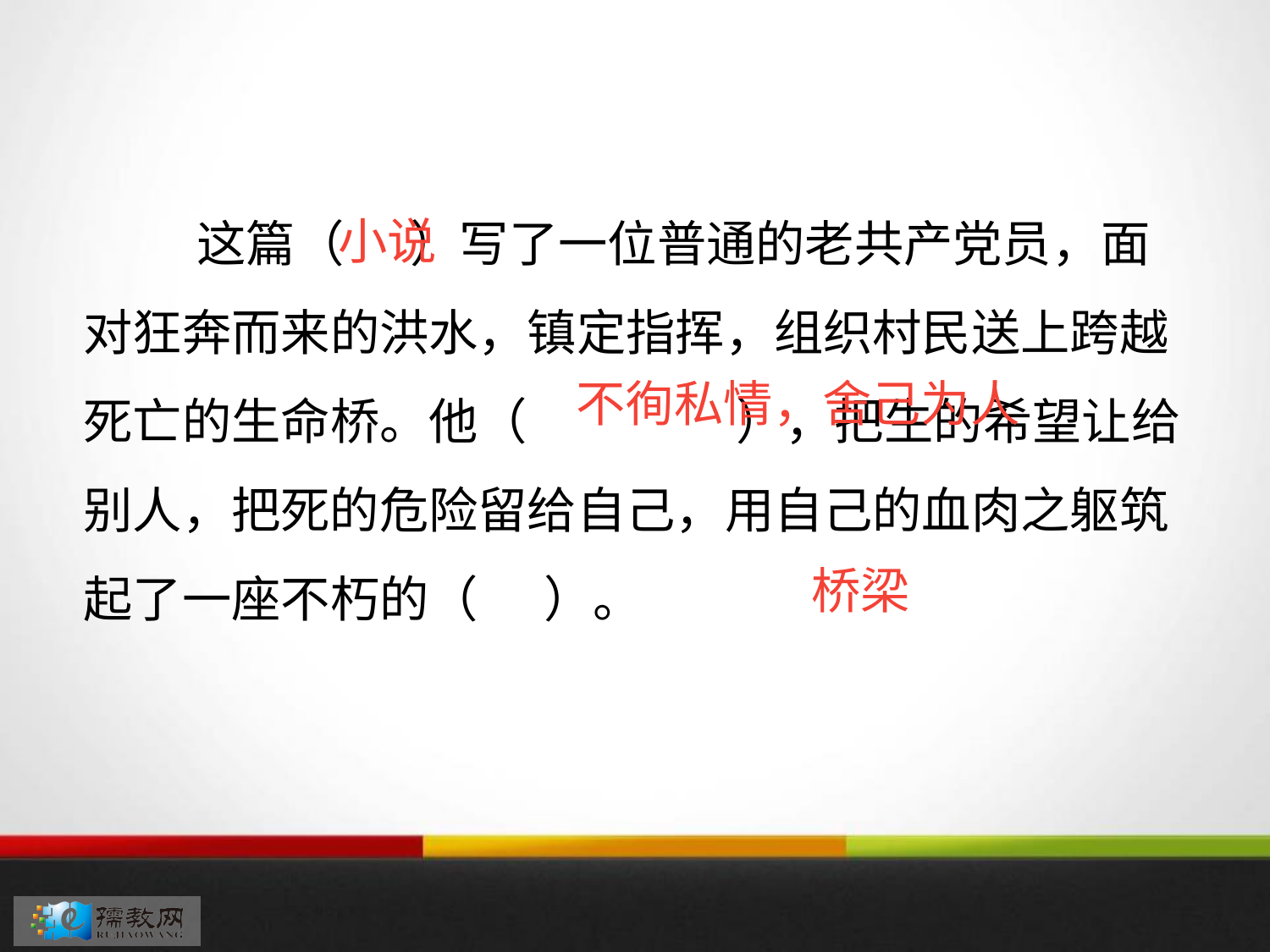

这篇（      ）写了一位普通的老共产党员，面对狂奔而来的洪水，镇定指挥，组织村民送上跨越死亡的生命桥。他（                   ），把生的希望让给别人，把死的危险留给自己，用自己的血肉之躯筑起了一座不朽的（      ）。
小说
不徇私情，舍己为人
桥梁